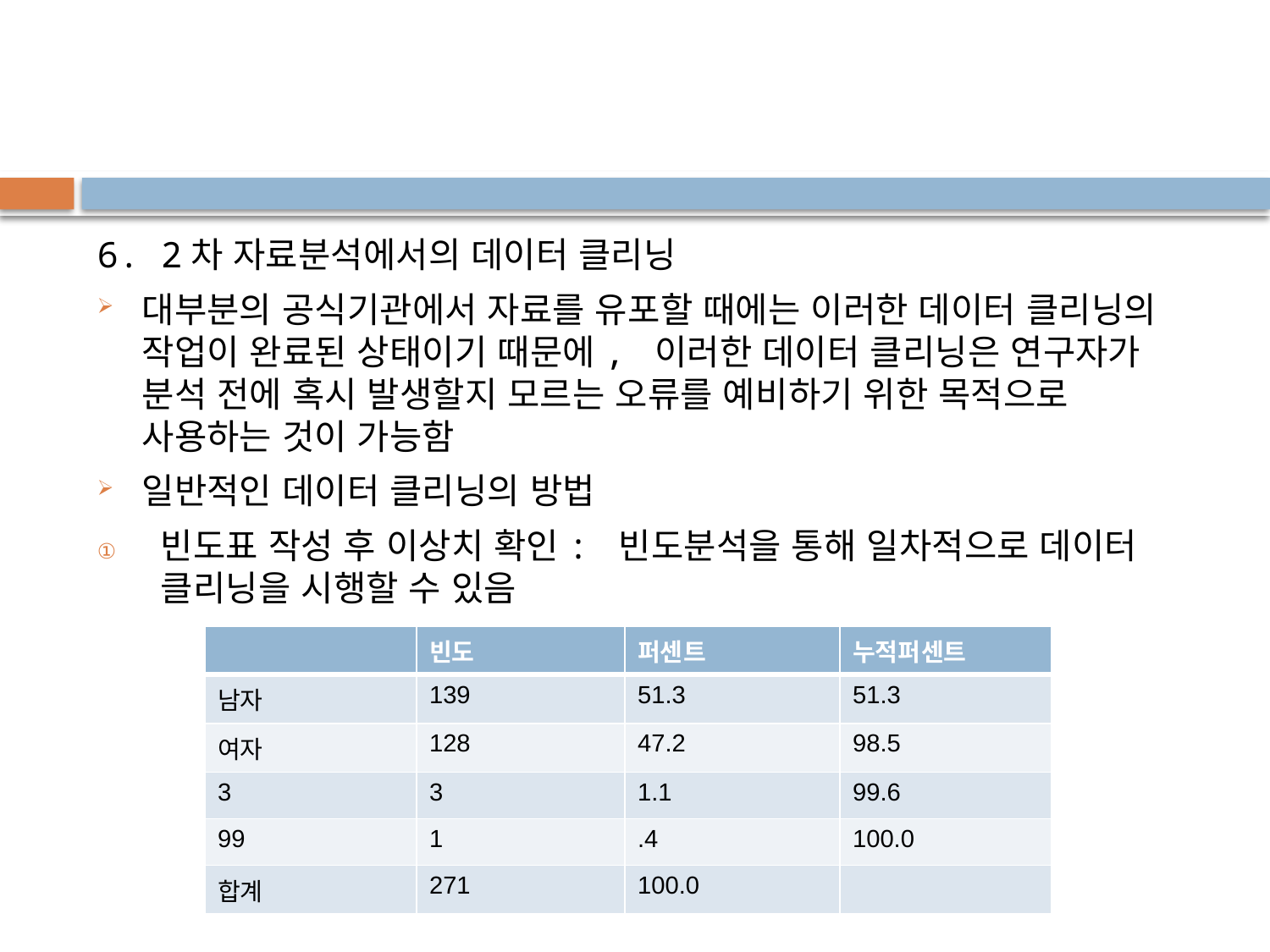

#
6. 2차 자료분석에서의 데이터 클리닝
대부분의 공식기관에서 자료를 유포할 때에는 이러한 데이터 클리닝의 작업이 완료된 상태이기 때문에, 이러한 데이터 클리닝은 연구자가 분석 전에 혹시 발생할지 모르는 오류를 예비하기 위한 목적으로 사용하는 것이 가능함
일반적인 데이터 클리닝의 방법
빈도표 작성 후 이상치 확인: 빈도분석을 통해 일차적으로 데이터 클리닝을 시행할 수 있음

|  | 빈도 | 퍼센트 | 누적퍼센트 |
| --- | --- | --- | --- |
| 남자 | 139 | 51.3 | 51.3 |
| 여자 | 128 | 47.2 | 98.5 |
| 3 | 3 | 1.1 | 99.6 |
| 99 | 1 | .4 | 100.0 |
| 합계 | 271 | 100.0 |  |